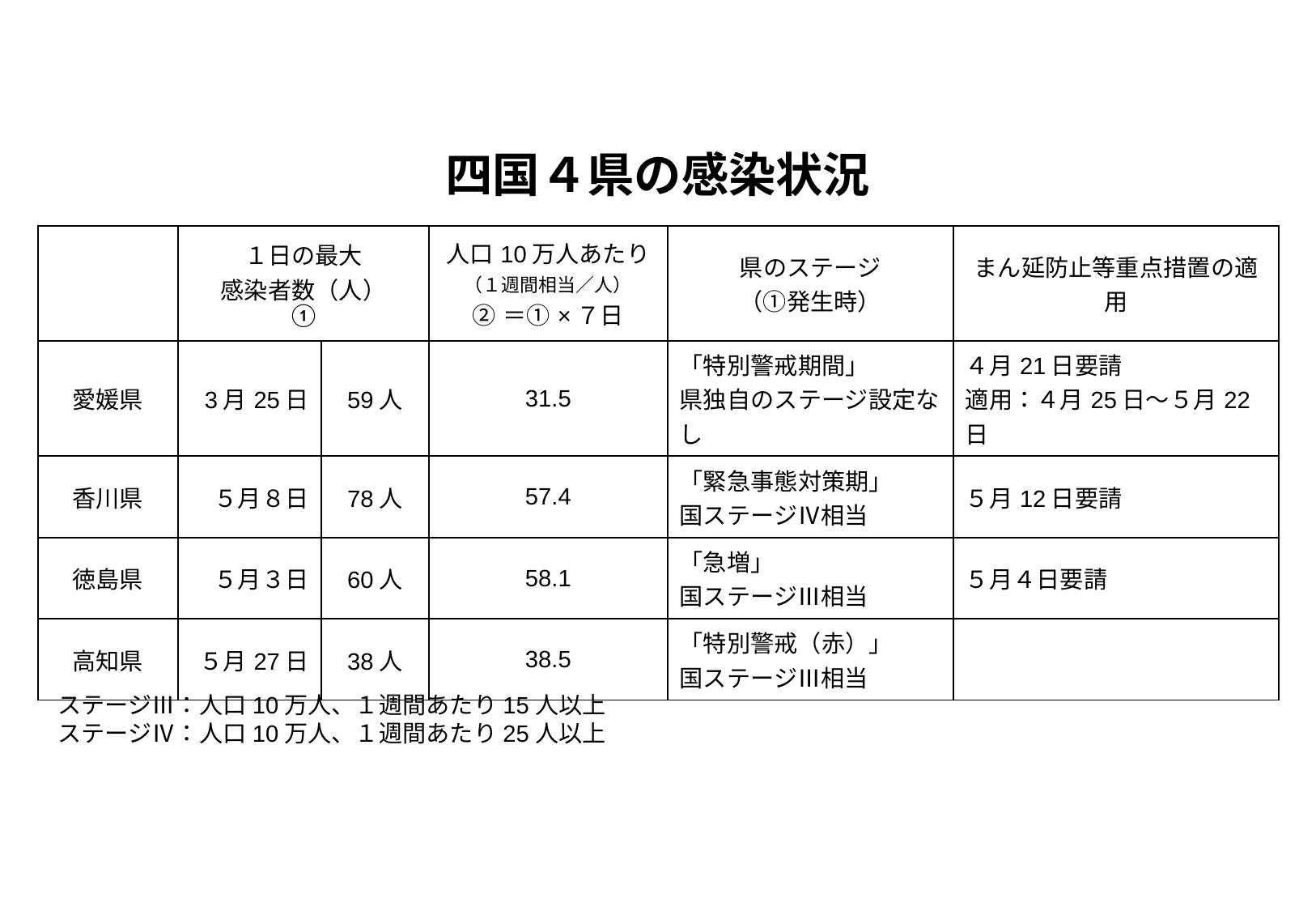

四国４県の感染状況
|  | １日の最大 感染者数（人） ① |  | 人口10万人あたり （１週間相当／人） ②＝①×７日 | 県のステージ （①発生時） | まん延防止等重点措置の適用 |
| --- | --- | --- | --- | --- | --- |
| 愛媛県 | 3月25日 | 59人 | 31.5 | 「特別警戒期間」 県独自のステージ設定なし | ４月21日要請 適用：４月25日～５月22日 |
| 香川県 | ５月８日 | 78人 | 57.4 | 「緊急事態対策期」 国ステージⅣ相当 | ５月12日要請 |
| 徳島県 | ５月３日 | 60人 | 58.1 | 「急増」 国ステージⅢ相当 | ５月４日要請 |
| 高知県 | ５月27日 | 38人 | 38.5 | 「特別警戒（赤）」 国ステージⅢ相当 |  |
|  | １日の最大 感染者数（人） ① |  | 人口10万人あたり （１週間相当/人） ②＝①×７日 | 県のステージ （①発生時） | まん延防止等重点措置の要請 |
| --- | --- | --- | --- | --- | --- |
| 愛媛県 | 3月25日 | 59人 | 31.5 | 「特別警戒期間」 県独自のステージ設定なし | ４月21日要請 適用：４月25日～５月22日 |
| 香川県 | 5月8日 | 78人 | 57.4 | 「緊急事態対策期」 国ステージⅣ相当 | ５月12日要請 |
| 徳島県 | 5月5日 | 60人 | 58.1 | 「急増」 国ステージⅢ相当 | ５月４日要請 |
| 高知県 | 5月27日 | 38人 | 38.5 | 「特別警戒（赤）」 国ステージⅢ相当 |  |
ステージⅢ：人口10万人、１週間あたり15人以上
ステージⅣ：人口10万人、１週間あたり25人以上